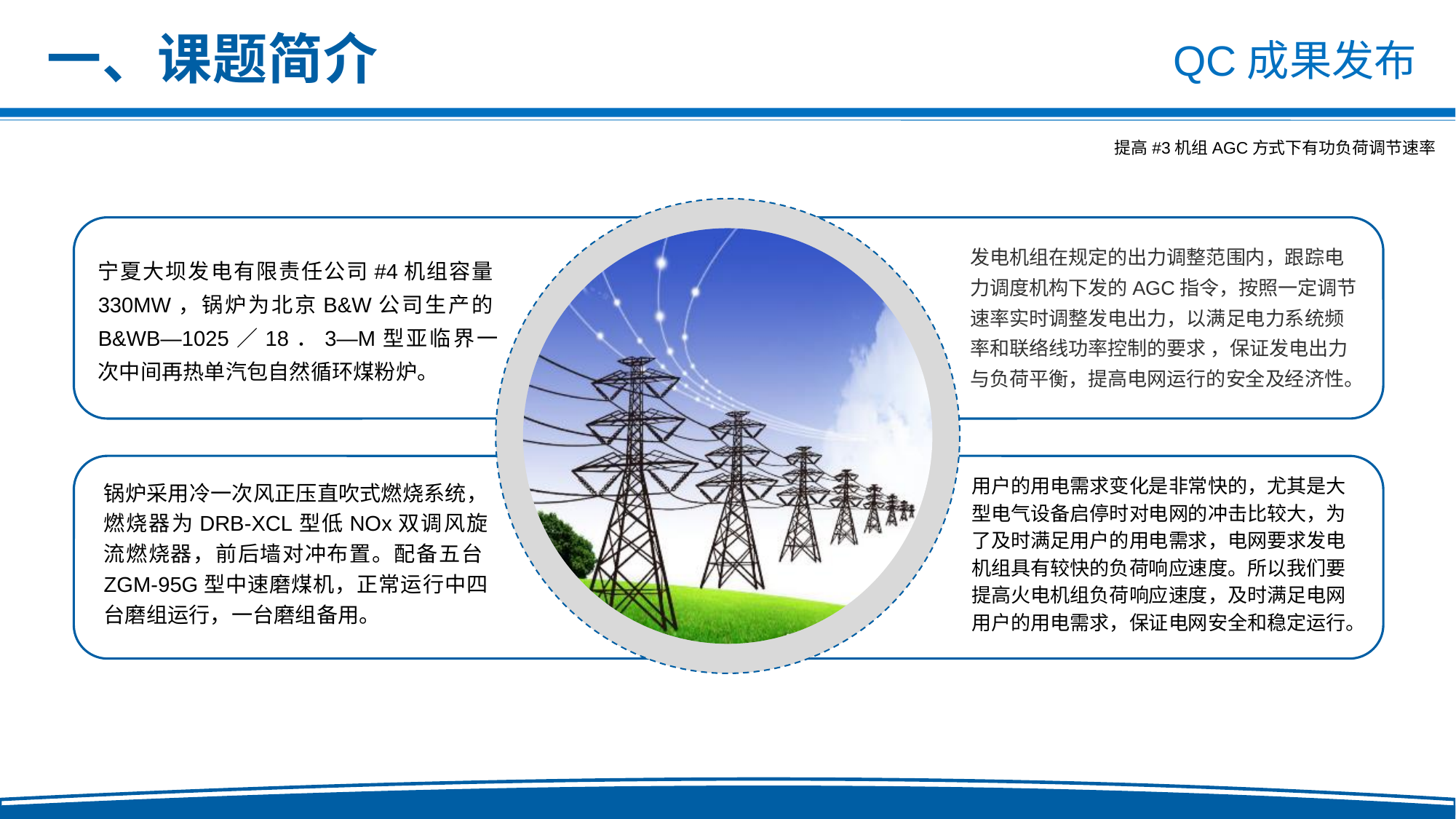

一、课题简介

发电机组在规定的出力调整范围内，跟踪电力调度机构下发的AGC指令，按照一定调节速率实时调整发电出力，以满足电力系统频率和联络线功率控制的要求 ，保证发电出力与负荷平衡，提高电网运行的安全及经济性。
宁夏大坝发电有限责任公司#4机组容量330MW，锅炉为北京B&W公司生产的B&WB—1025／18．3—M型亚临界一次中间再热单汽包自然循环煤粉炉。

用户的用电需求变化是非常快的，尤其是大型电气设备启停时对电网的冲击比较大，为了及时满足用户的用电需求，电网要求发电机组具有较快的负荷响应速度。所以我们要提高火电机组负荷响应速度，及时满足电网用户的用电需求，保证电网安全和稳定运行。
锅炉采用冷一次风正压直吹式燃烧系统，燃烧器为DRB-XCL型低NOx双调风旋流燃烧器，前后墙对冲布置。配备五台ZGM-95G型中速磨煤机，正常运行中四台磨组运行，一台磨组备用。
.